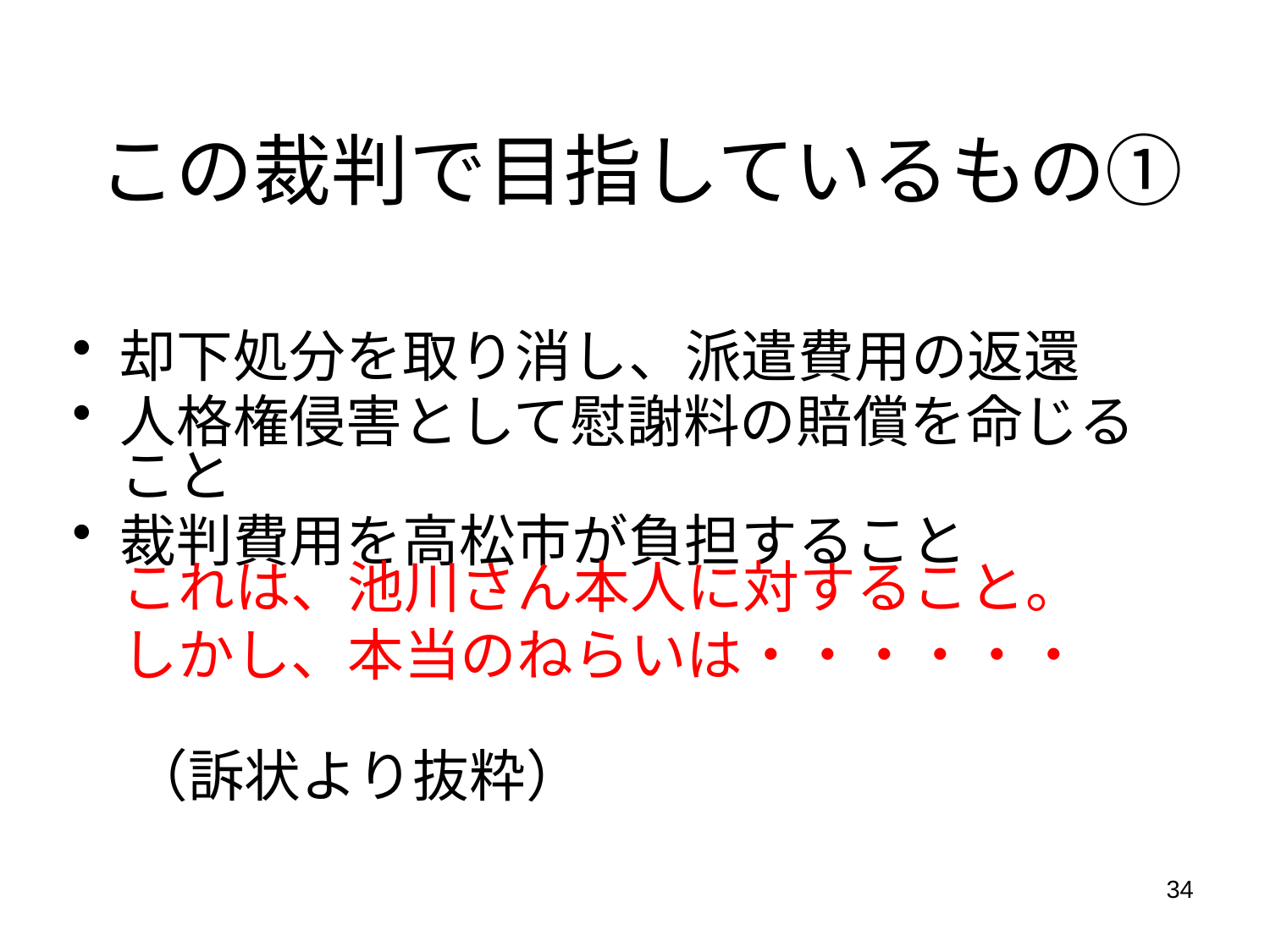

この裁判で目指しているもの①
却下処分を取り消し、派遣費用の返還
人格権侵害として慰謝料の賠償を命じること
裁判費用を高松市が負担すること
これは、池川さん本人に対すること。
しかし、本当のねらいは・・・・・・
（訴状より抜粋）
34